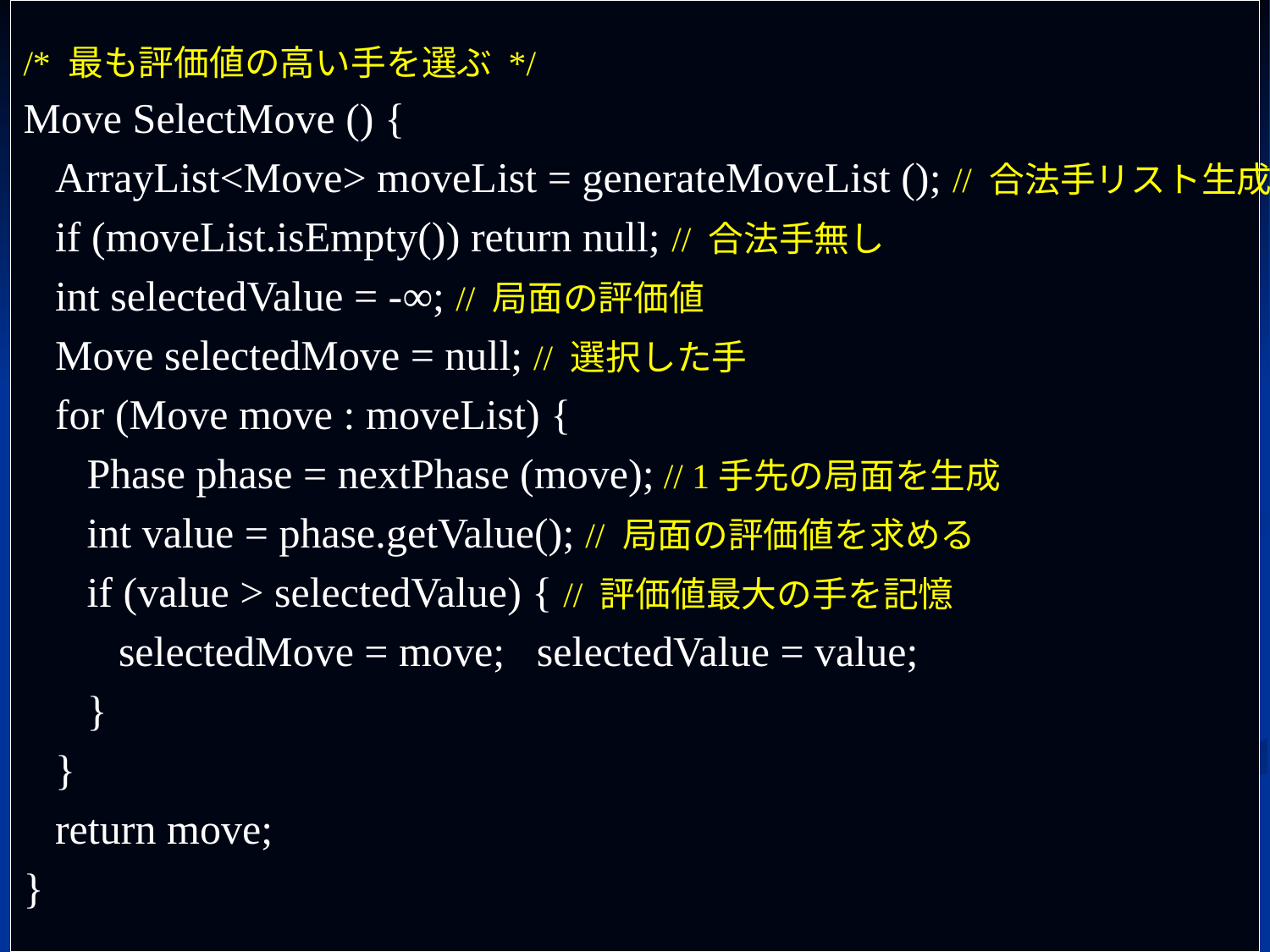

/* 最も評価値の高い手を選ぶ */
Move SelectMove () {
   ArrayList<Move> moveList = generateMoveList (); // 合法手リスト生成
   if (moveList.isEmpty()) return null; // 合法手無し
   int selectedValue = -∞; // 局面の評価値
   Move selectedMove = null; // 選択した手
   for (Move move : moveList) {
      Phase phase = nextPhase (move); // 1手先の局面を生成
      int value = phase.getValue(); // 局面の評価値を求める
      if (value > selectedValue) { // 評価値最大の手を記憶
         selectedMove = move;   selectedValue = value;
      }
   }
   return move;
}